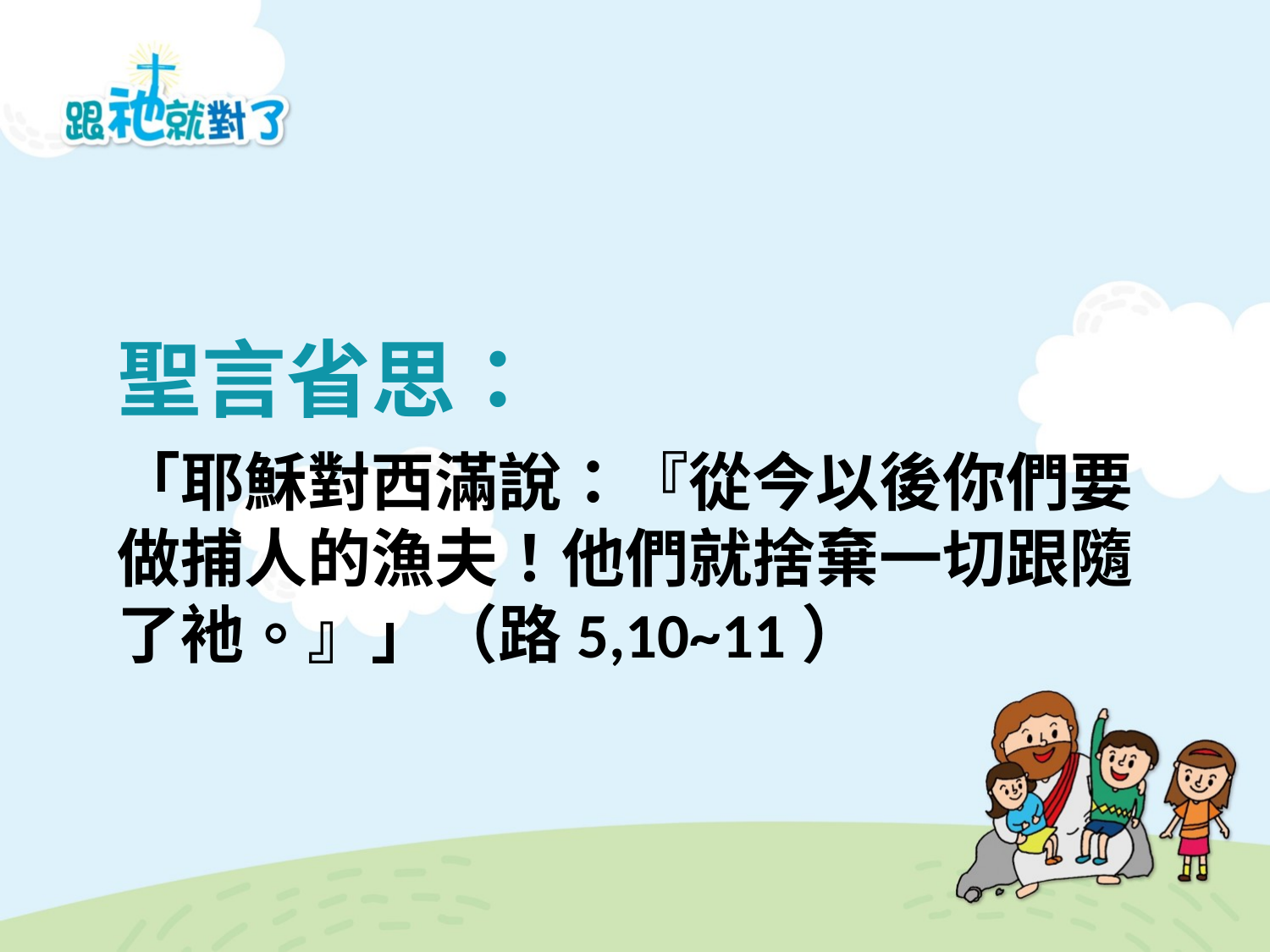

聖言省思：
「耶穌對西滿說：『從今以後你們要做捕人的漁夫！他們就捨棄一切跟隨了衪。』」（路5,10~11）